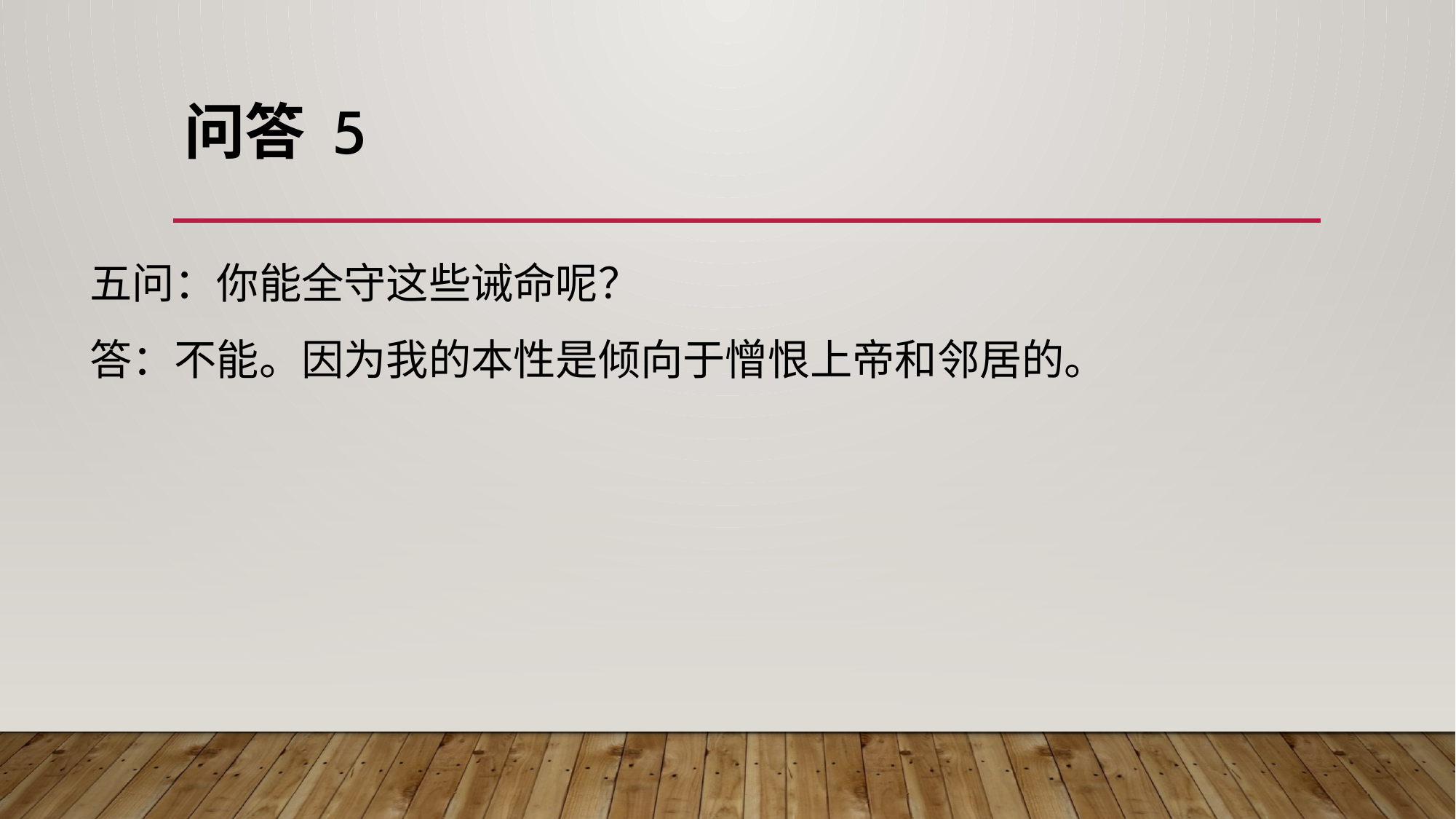

# 问答 5
五问：你能全守这些诫命呢？
答：不能。因为我的本性是倾向于憎恨上帝和邻居的。